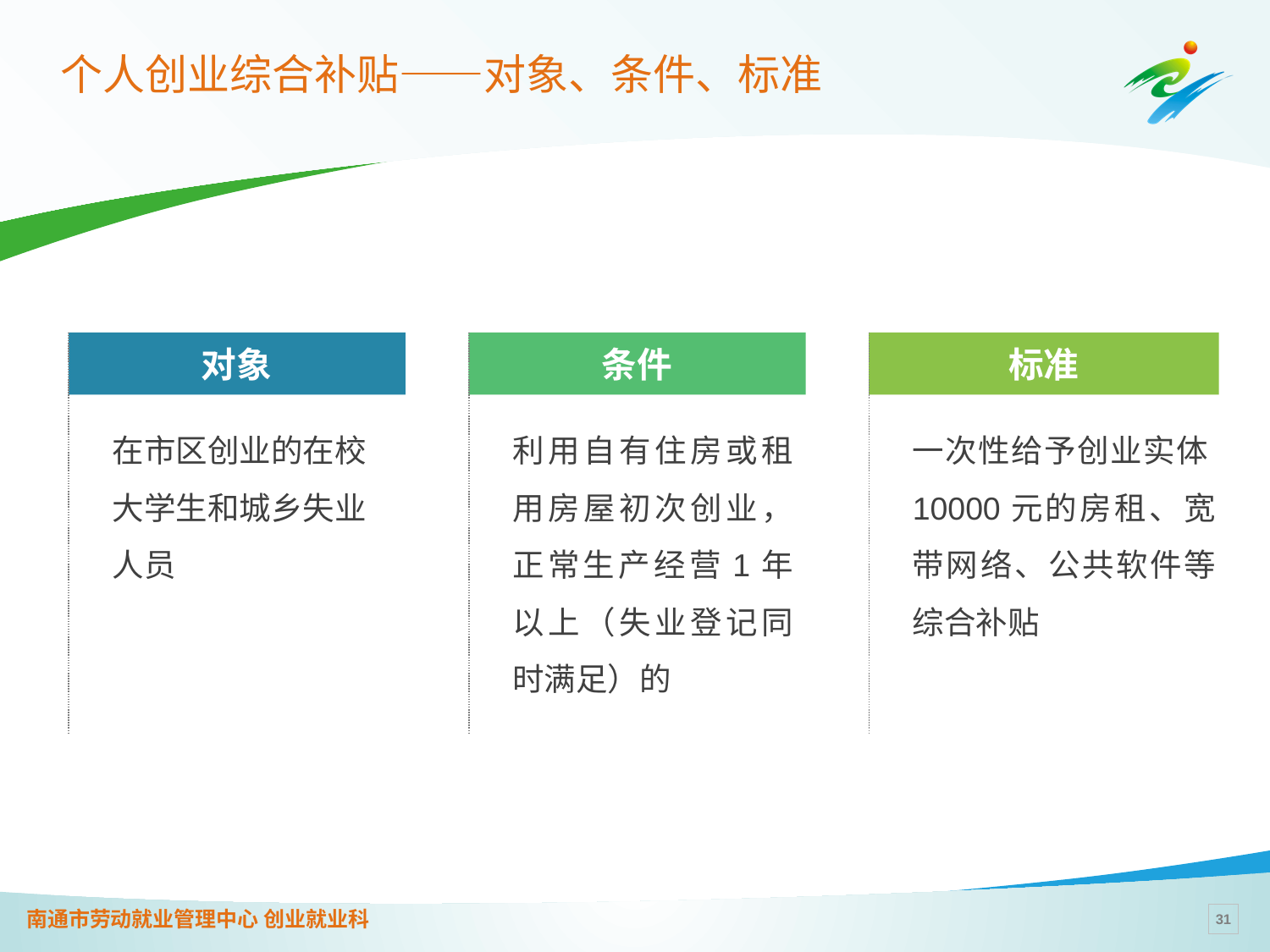

# 个人创业综合补贴——对象、条件、标准
对象
条件
标准
在市区创业的在校大学生和城乡失业人员
利用自有住房或租用房屋初次创业，正常生产经营1年以上（失业登记同时满足）的
一次性给予创业实体10000元的房租、宽带网络、公共软件等综合补贴